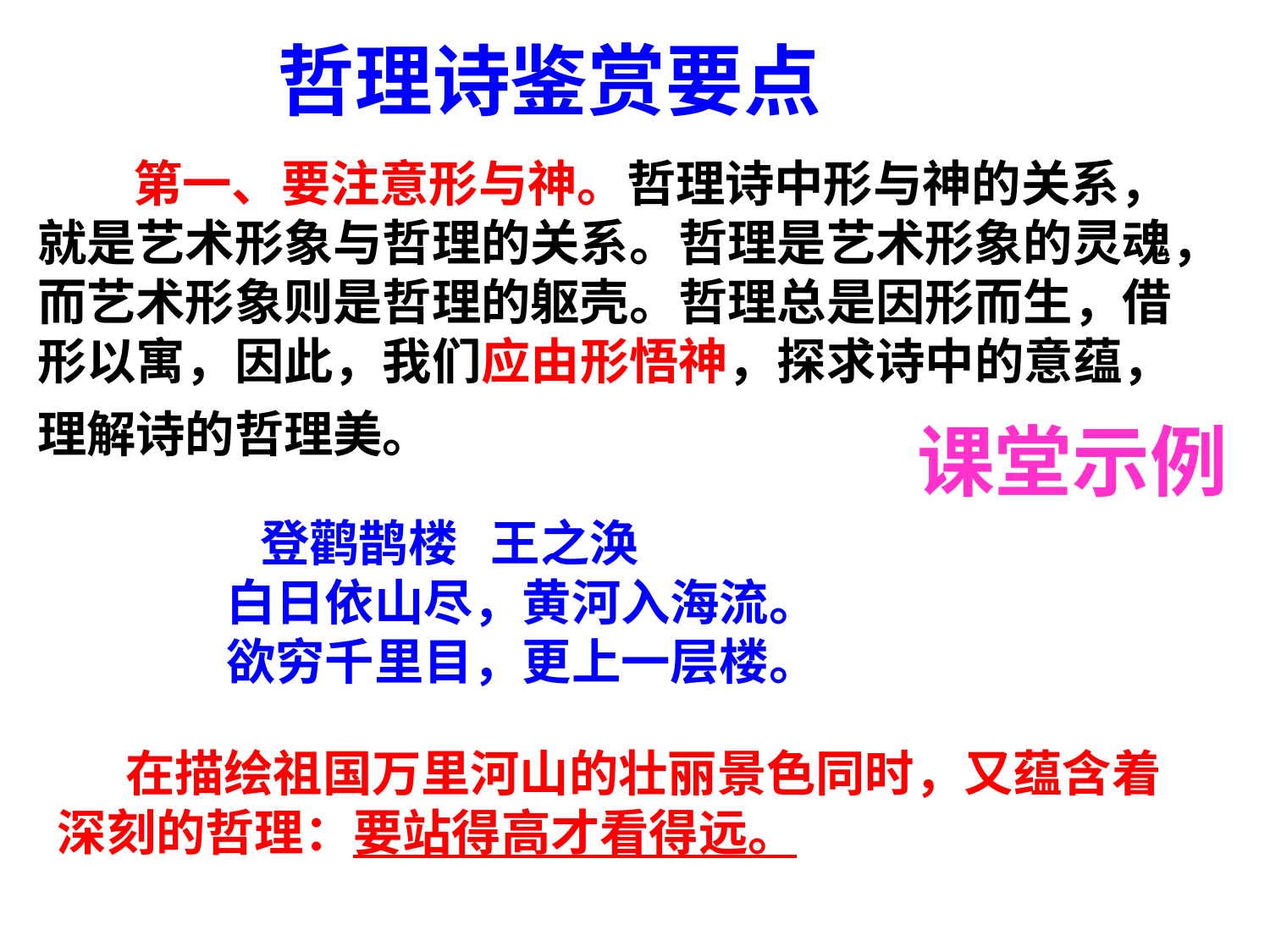

哲理诗鉴赏要点
         第一、要注意形与神。哲理诗中形与神的关系，就是艺术形象与哲理的关系。哲理是艺术形象的灵魂，而艺术形象则是哲理的躯壳。哲理总是因形而生，借形以寓，因此，我们应由形悟神，探求诗中的意蕴，理解诗的哲理美。
课堂示例
         登鹳鹊楼   王之涣
      白日依山尽，黄河入海流。
      欲穷千里目，更上一层楼。
     在描绘祖国万里河山的壮丽景色同时，又蕴含着深刻的哲理：要站得高才看得远。